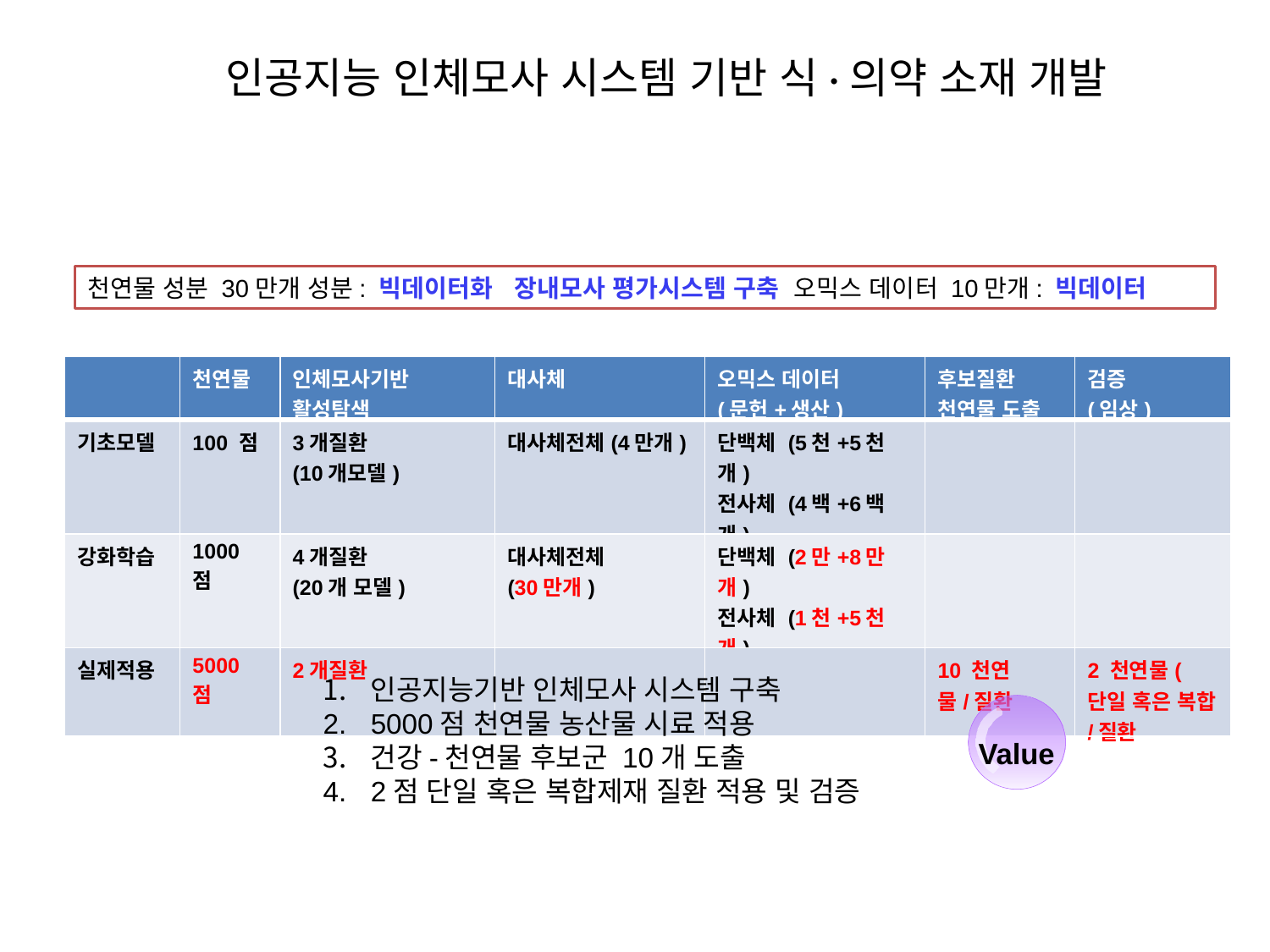

# 인공지능 인체모사 시스템 기반 식·의약 소재 개발
천연물 성분 30만개 성분: 빅데이터화   장내모사 평가시스템 구축  오믹스 데이터 10만개: 빅데이터
|  | 천연물 | 인체모사기반 활성탐색 | 대사체 | 오믹스 데이터 (문헌+생산) | 후보질환 천연물 도출 | 검증 (임상) |
| --- | --- | --- | --- | --- | --- | --- |
| 기초모델 | 100 점 | 3개질환 (10개모델) | 대사체전체(4만개) | 단백체 (5천+5천개) 전사체 (4백+6백개) |  |  |
| 강화학습 | 1000 점 | 4개질환 (20개 모델) | 대사체전체 (30만개) | 단백체 (2만+8만개) 전사체 (1천+5천개) |  |  |
| 실제적용 | 5000 점 | 2개질환 |  |  | 10 천연물/질환 | 2 천연물(단일 혹은 복합/질환 |
인공지능기반 인체모사 시스템 구축
5000점 천연물 농산물 시료 적용
건강-천연물 후보군 10개 도출
2점 단일 혹은 복합제재 질환 적용 및 검증

Value